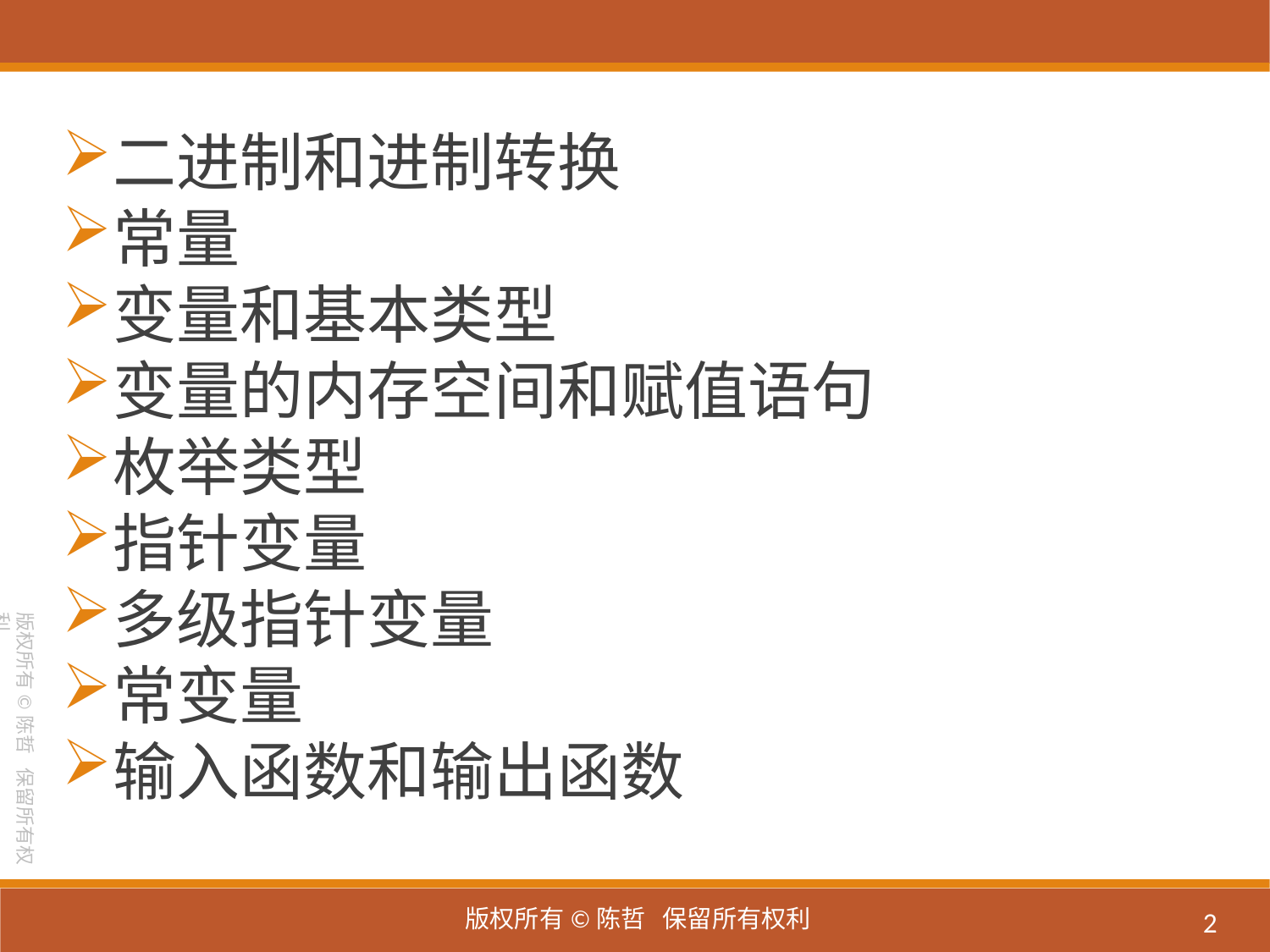

二进制和进制转换
常量
变量和基本类型
变量的内存空间和赋值语句
枚举类型
指针变量
多级指针变量
常变量
输入函数和输出函数
2